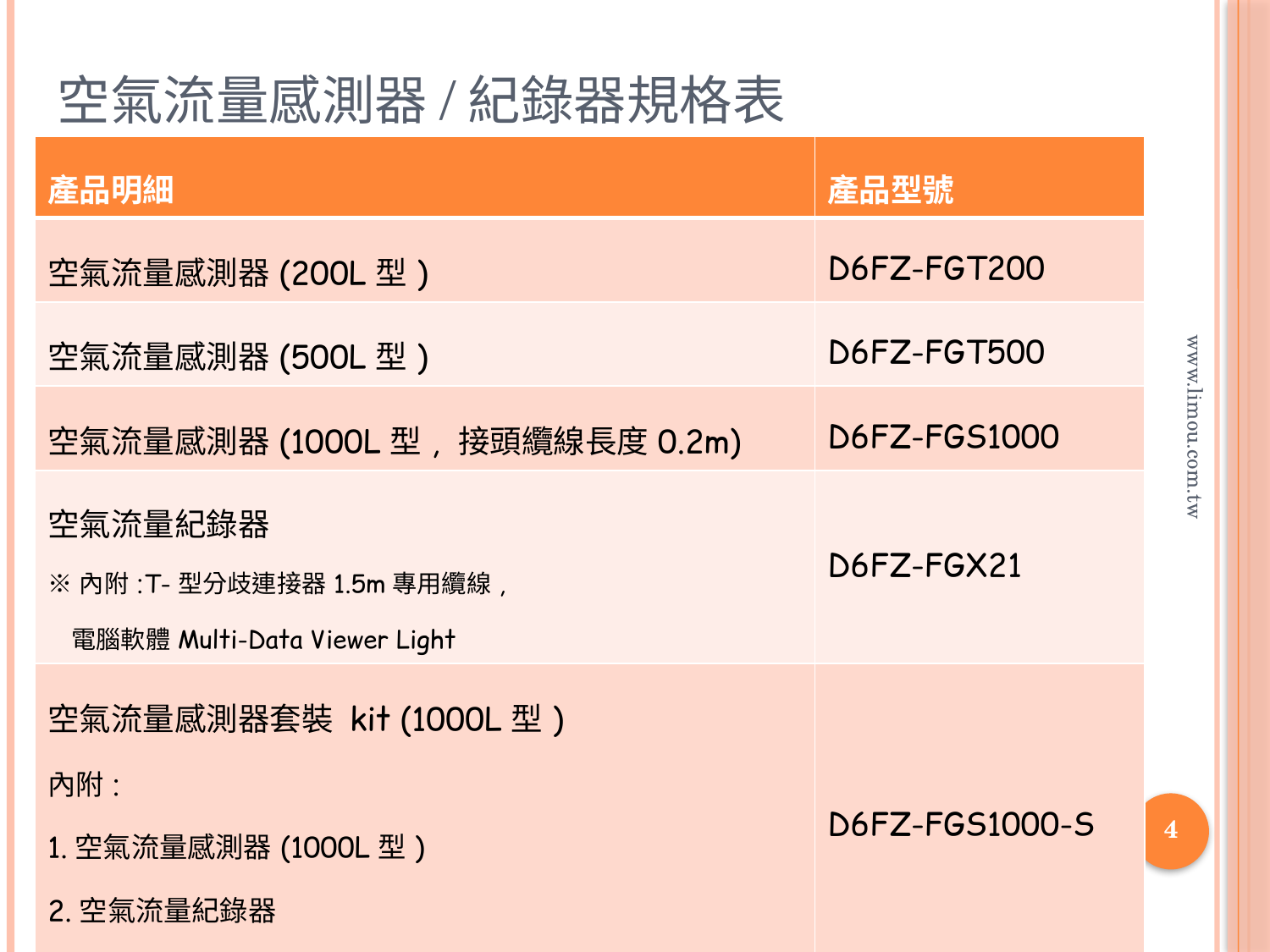

# 空氣流量感測器/紀錄器規格表
| 產品明細 | 產品型號 |
| --- | --- |
| 空氣流量感測器(200L型) | D6FZ-FGT200 |
| 空氣流量感測器(500L型) | D6FZ-FGT500 |
| 空氣流量感測器(1000L型, 接頭纜線長度0.2m) | D6FZ-FGS1000 |
| 空氣流量紀錄器 ※內附:T-型分歧連接器1.5m專用纜線, 電腦軟體Multi-Data Viewer Light | D6FZ-FGX21 |
| 空氣流量感測器套裝 kit (1000L型) 內附: 1.空氣流量感測器(1000L型) 2.空氣流量紀錄器 3.T-型分歧連接器 4.單側接頭型纜線(3m) | D6FZ-FGS1000-S |
www.limou.com.tw
4